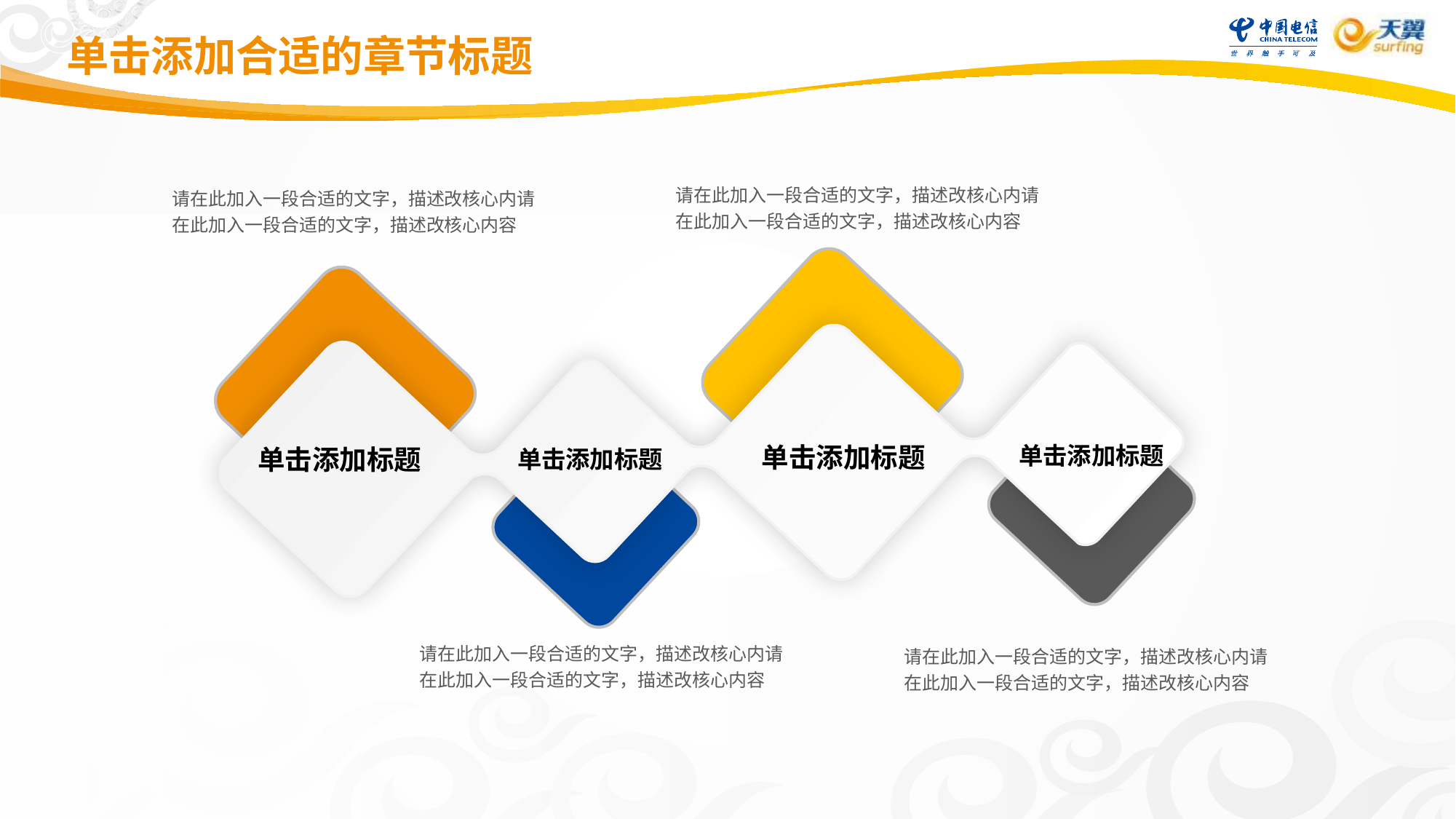

单击添加合适的章节标题
请在此加入一段合适的文字，描述改核心内请在此加入一段合适的文字，描述改核心内容
请在此加入一段合适的文字，描述改核心内请在此加入一段合适的文字，描述改核心内容

单击添加标题
单击添加标题
单击添加标题
单击添加标题

请在此加入一段合适的文字，描述改核心内请在此加入一段合适的文字，描述改核心内容
请在此加入一段合适的文字，描述改核心内请在此加入一段合适的文字，描述改核心内容